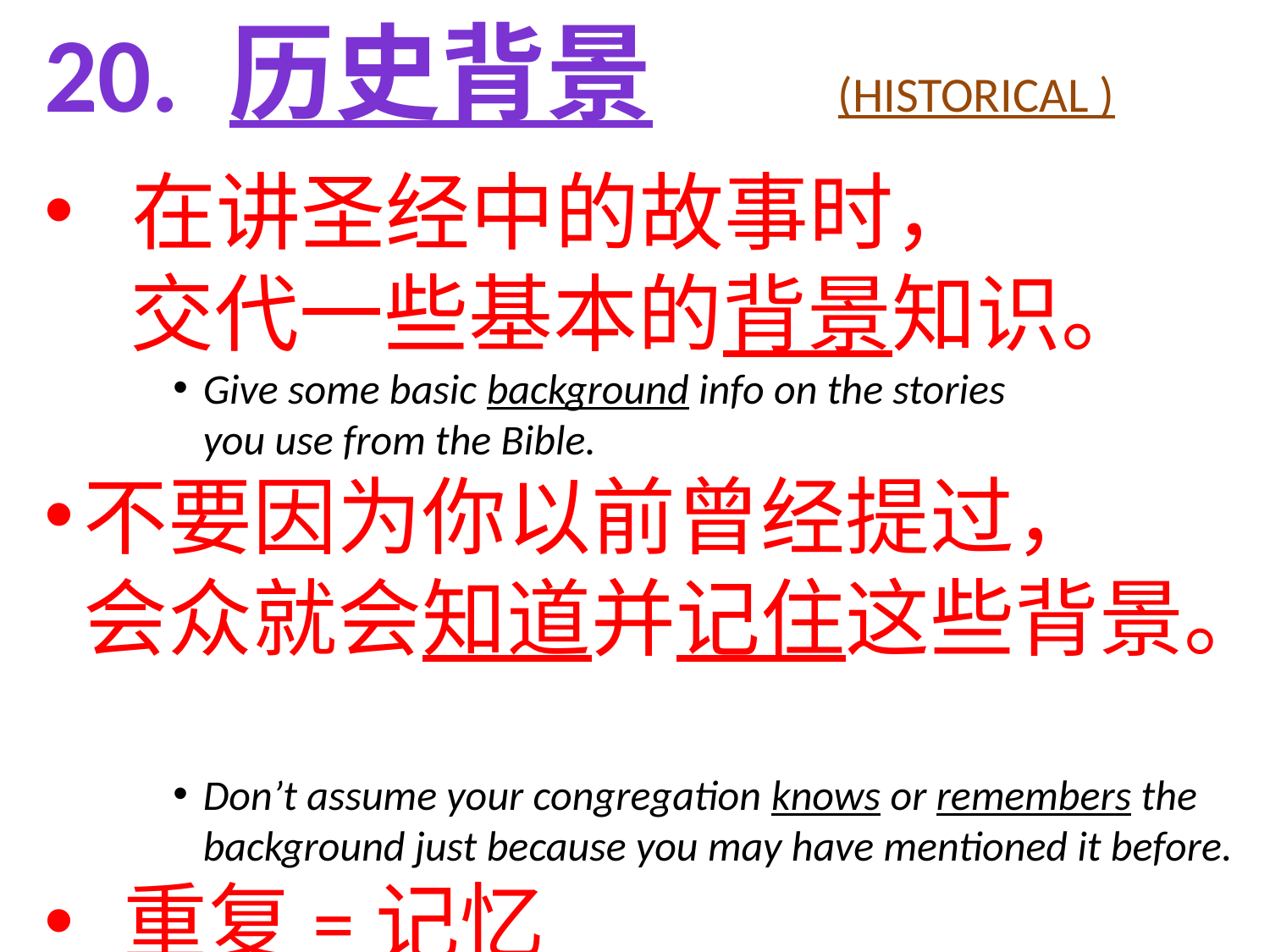

20. 历史背景		(HISTORICAL )

 在讲圣经中的故事时，                 交代一些基本的背景知识。
Give some basic background info on the stories                         you use from the Bible.
不要因为你以前曾经提过，    会众就会知道并记住这些背景。
Don’t assume your congregation knows or remembers the background just because you may have mentioned it before.
 重复=记忆
Repetition = memory.